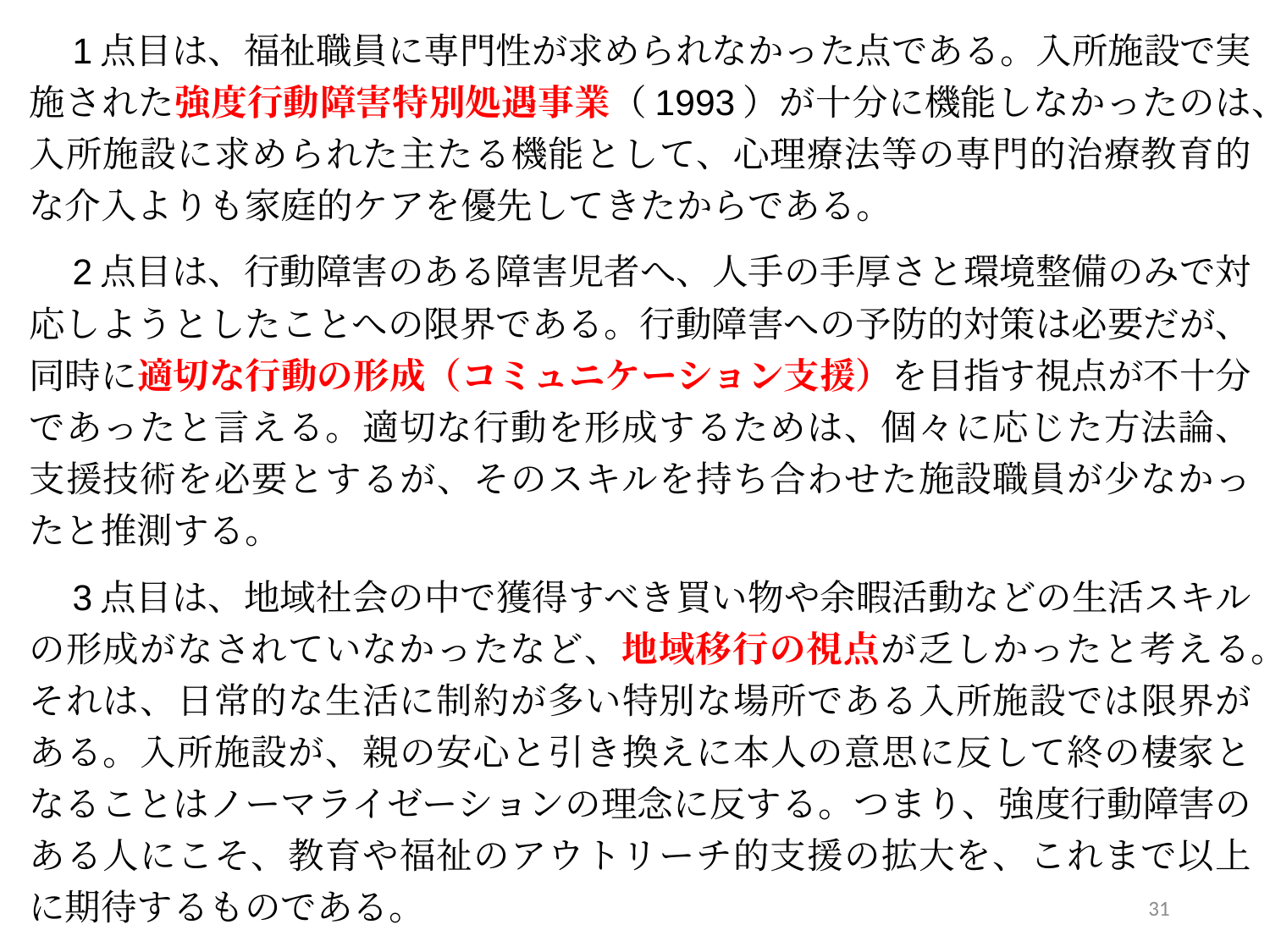

1点目は、福祉職員に専門性が求められなかった点である。入所施設で実施された強度行動障害特別処遇事業（1993）が十分に機能しなかったのは、入所施設に求められた主たる機能として、心理療法等の専門的治療教育的な介入よりも家庭的ケアを優先してきたからである。
　2点目は、行動障害のある障害児者へ、人手の手厚さと環境整備のみで対応しようとしたことへの限界である。行動障害への予防的対策は必要だが、同時に適切な行動の形成（コミュニケーション支援）を目指す視点が不十分であったと言える。適切な行動を形成するためは、個々に応じた方法論、支援技術を必要とするが、そのスキルを持ち合わせた施設職員が少なかったと推測する。
　3点目は、地域社会の中で獲得すべき買い物や余暇活動などの生活スキルの形成がなされていなかったなど、地域移行の視点が乏しかったと考える。それは、日常的な生活に制約が多い特別な場所である入所施設では限界がある。入所施設が、親の安心と引き換えに本人の意思に反して終の棲家となることはノーマライゼーションの理念に反する。つまり、強度行動障害のある人にこそ、教育や福祉のアウトリーチ的支援の拡大を、これまで以上に期待するものである。
31